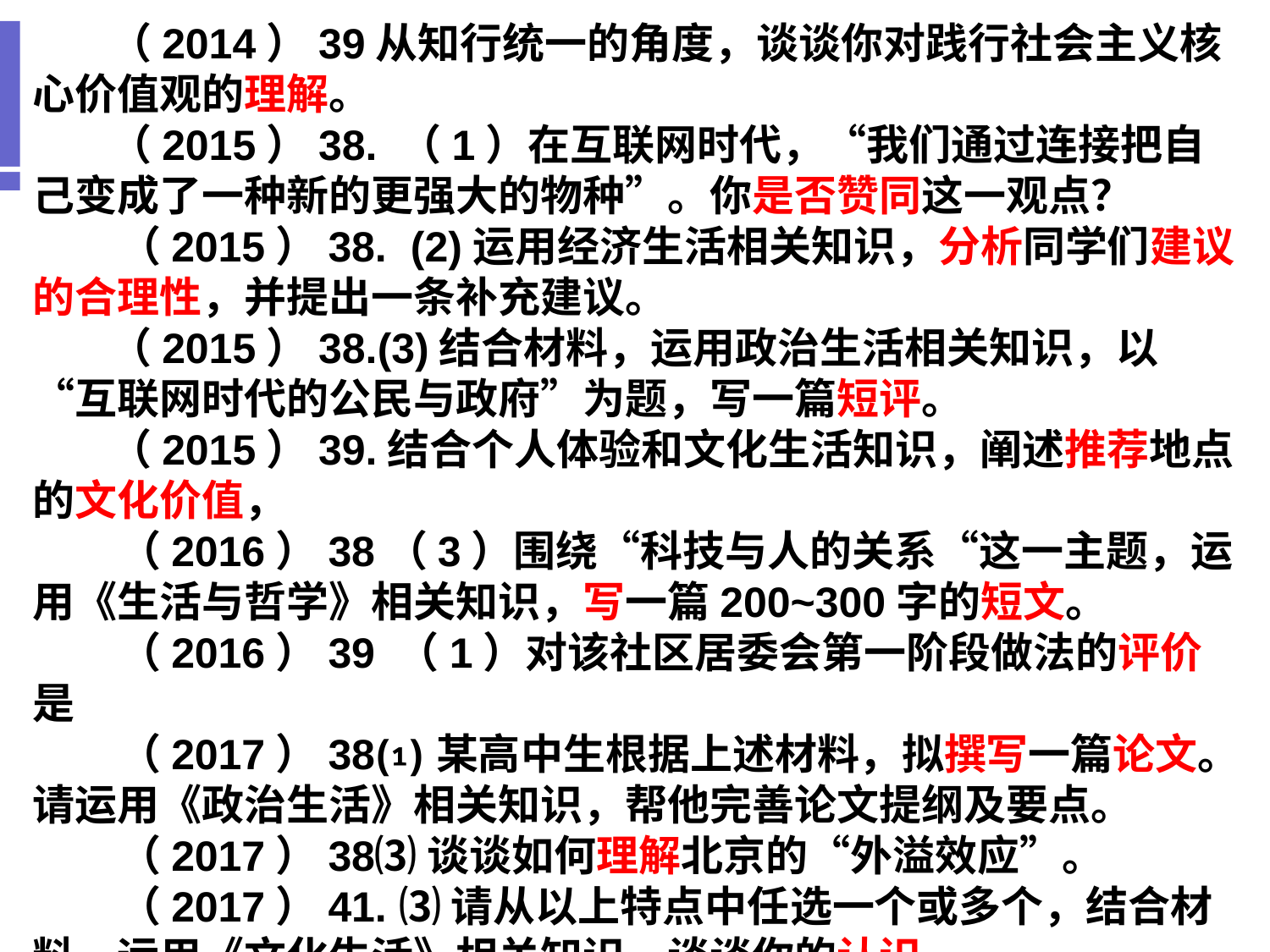

（2014）39从知行统一的角度，谈谈你对践行社会主义核心价值观的理解。
       （2015）38. （1）在互联网时代，“我们通过连接把自己变成了一种新的更强大的物种”。你是否赞同这一观点？
        （2015）38.  (2)运用经济生活相关知识，分析同学们建议的合理性，并提出一条补充建议。
       （2015）38.(3)结合材料，运用政治生活相关知识，以“互联网时代的公民与政府”为题，写一篇短评。
       （2015）39.结合个人体验和文化生活知识，阐述推荐地点的文化价值，
        （2016）38（3）围绕“科技与人的关系“这一主题，运用《生活与哲学》相关知识，写一篇200~300字的短文。
        （2016）39 （1）对该社区居委会第一阶段做法的评价是
        （2017）38⑴某高中生根据上述材料，拟撰写一篇论文。请运用《政治生活》相关知识，帮他完善论文提纲及要点。
        （2017）38⑶谈谈如何理解北京的“外溢效应”。
        （2017）41. ⑶请从以上特点中任选一个或多个，结合材料，运用《文化生活》相关知识，谈谈你的认识。
怎么看（认识评价类）